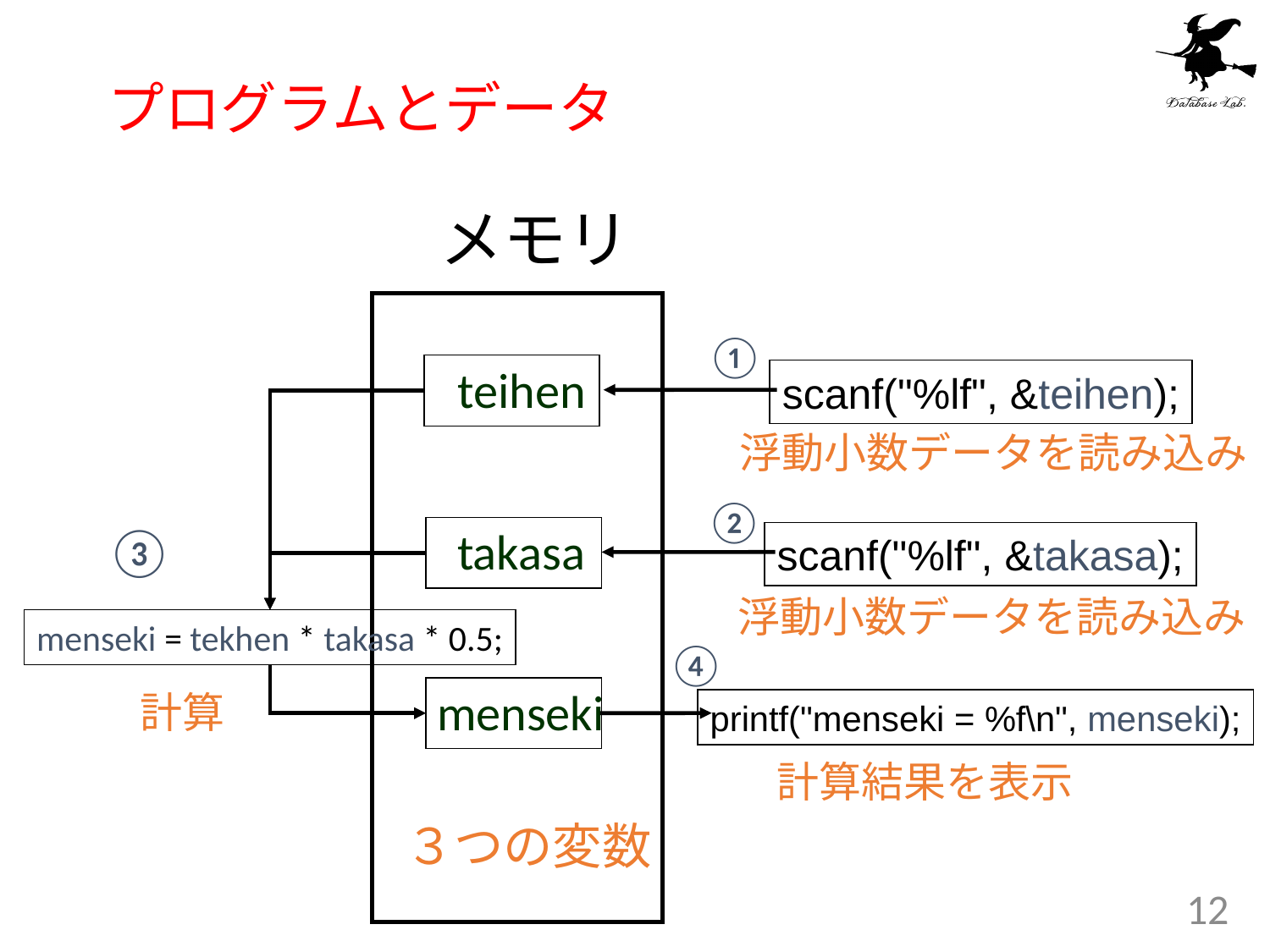

# プログラムとデータ
メモリ

①
teihen

scanf("%lf", &teihen);

浮動小数データを読み込み
②
③
takasa

scanf("%lf", &takasa);

浮動小数データを読み込み
menseki = tekhen * takasa * 0.5;
④
menseki

計算
printf("menseki = %f\n", menseki);

計算結果を表示
３つの変数
12